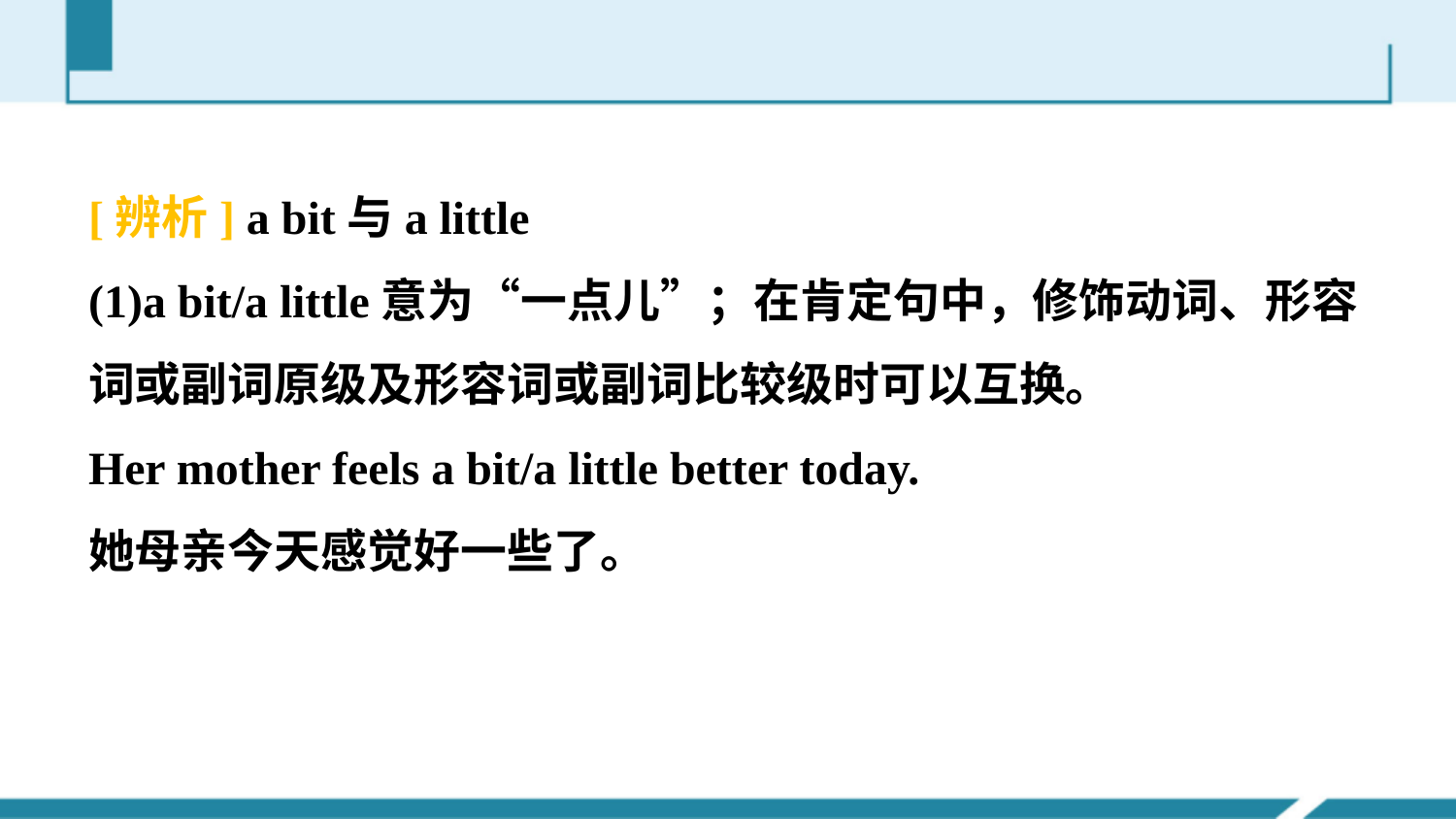

[辨析] a bit与a little
(1)a bit/a little意为“一点儿”；在肯定句中，修饰动词、形容词或副词原级及形容词或副词比较级时可以互换。
Her mother feels a bit/a little better today.
她母亲今天感觉好一些了。